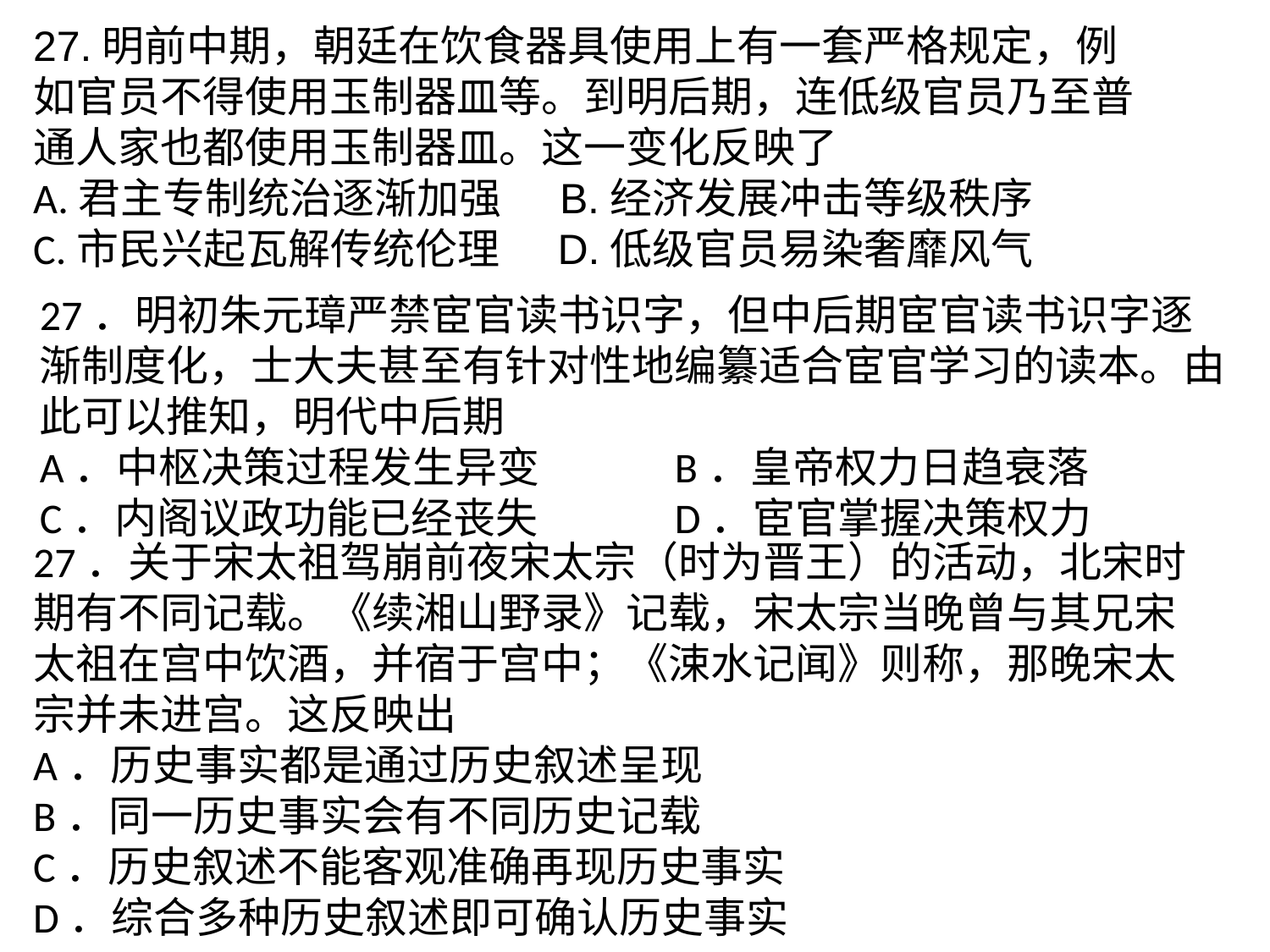

27.明前中期，朝廷在饮食器具使用上有一套严格规定，例如官员不得使用玉制器皿等。到明后期，连低级官员乃至普通人家也都使用玉制器皿。这一变化反映了A.君主专制统治逐渐加强     B.经济发展冲击等级秩序C.市民兴起瓦解传统伦理     D.低级官员易染奢靡风气
27．明初朱元璋严禁宦官读书识字，但中后期宦官读书识字逐渐制度化，士大夫甚至有针对性地编纂适合宦官学习的读本。由此可以推知，明代中后期A．中枢决策过程发生异变		B．皇帝权力日趋衰落C．内阁议政功能已经丧失		D．宦官掌握决策权力
27．关于宋太祖驾崩前夜宋太宗（时为晋王）的活动，北宋时期有不同记载。《续湘山野录》记载，宋太宗当晚曾与其兄宋太祖在宫中饮酒，并宿于宫中；《涑水记闻》则称，那晚宋太宗并未进宫。这反映出A．历史事实都是通过历史叙述呈现B．同一历史事实会有不同历史记载C．历史叙述不能客观准确再现历史事实D．综合多种历史叙述即可确认历史事实